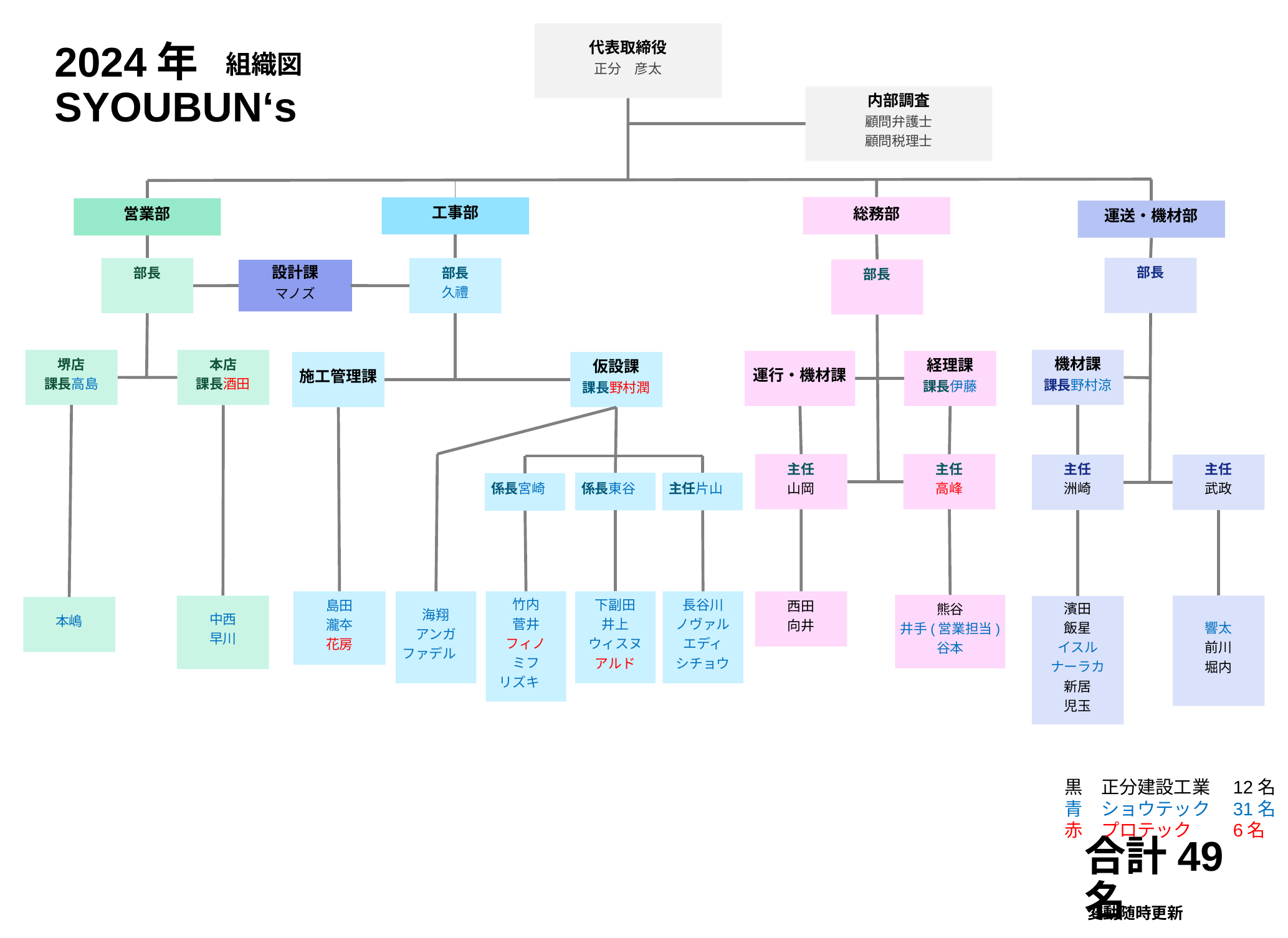

代表取締役
正分　彦太
# 2024年 SYOUBUN‘s
組織図
内部調査
顧問弁護士
顧問税理士
総務部
工事部
営業部
運送・機材部
部長

部長

部長
久禮
部長

設計課
マノズ
堺店
課長高島
機材課
課長野村涼
本店
課長酒田
運行・機材課
経理課
課長伊藤
施工管理課
仮設課
課長野村潤
主任
山岡
主任
高峰
主任
洲崎
主任
武政
係長東谷
主任片山
係長宮崎
島田
瀧夲
花房
海翔
アンガ
ファデル
竹内
菅井
フィノ
ミフ
リズキ
下副田
井上
ウィスヌ
アルド
西田
向井
長谷川
ノヴァル
エディ
シチョウ
熊谷
井手(営業担当)
谷本
中西
早川
響太
前川
堀内
濱田
飯星
イスル
ナーラカ
新居
児玉
本嶋
黒　正分建設工業　12名
青　ショウテック　31名
赤　プロテック　　6名
合計49名
変動随時更新